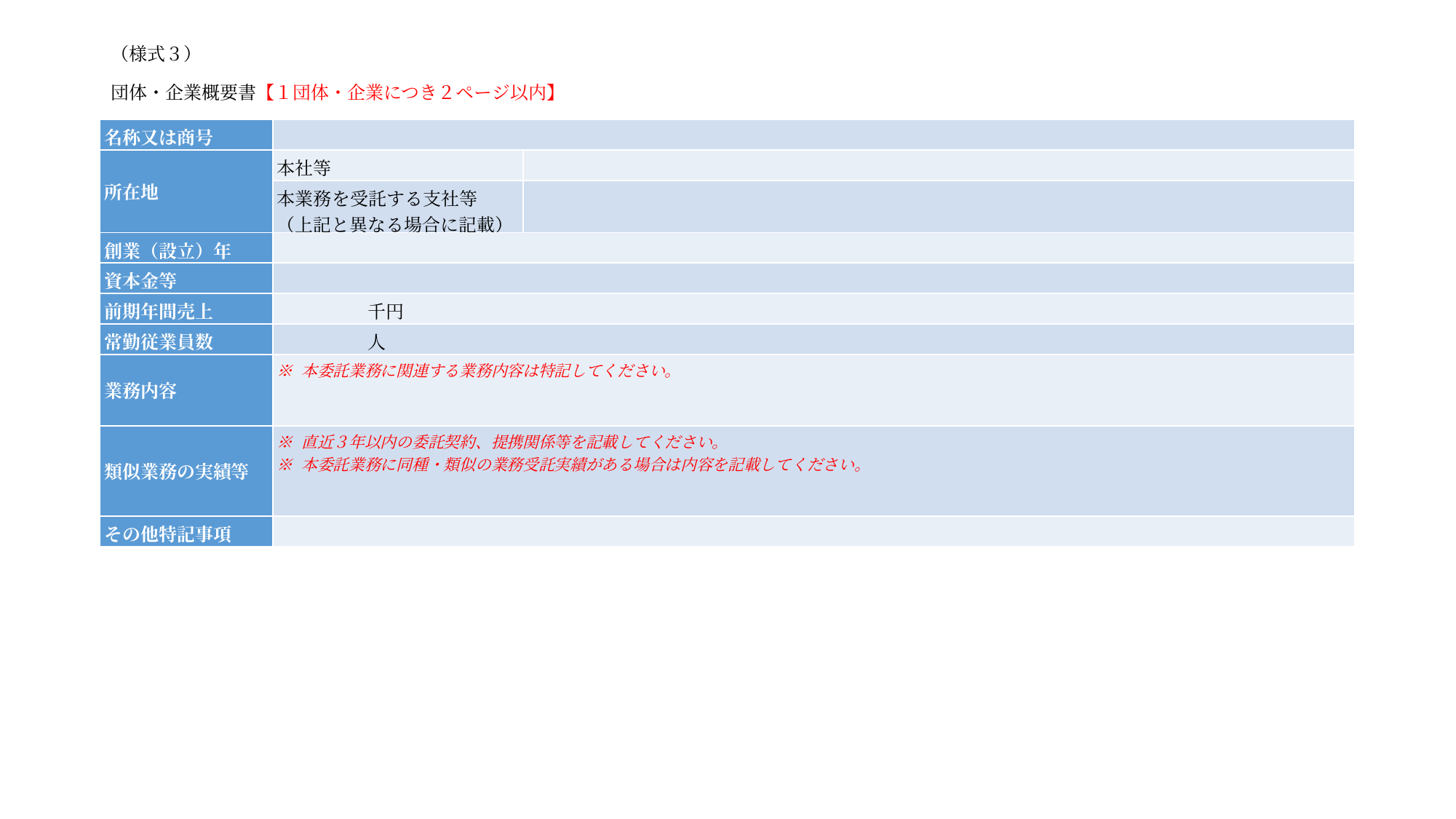

# （様式３） 団体・企業概要書【１団体・企業につき２ページ以内】
| 名称又は商号 |  |  |
| --- | --- | --- |
| 所在地 | 本社等 |  |
|  | 本業務を受託する支社等 （上記と異なる場合に記載） |  |
| 創業（設立）年 |  |  |
| 資本金等 |  |  |
| 前期年間売上 | 千円 |  |
| 常勤従業員数 | 人 |  |
| 業務内容 | ※ 本委託業務に関連する業務内容は特記してください。 |  |
| 類似業務の実績等 | ※ 直近３年以内の委託契約、提携関係等を記載してください。 ※ 本委託業務に同種・類似の業務受託実績がある場合は内容を記載してください。 |  |
| その他特記事項 |  |  |